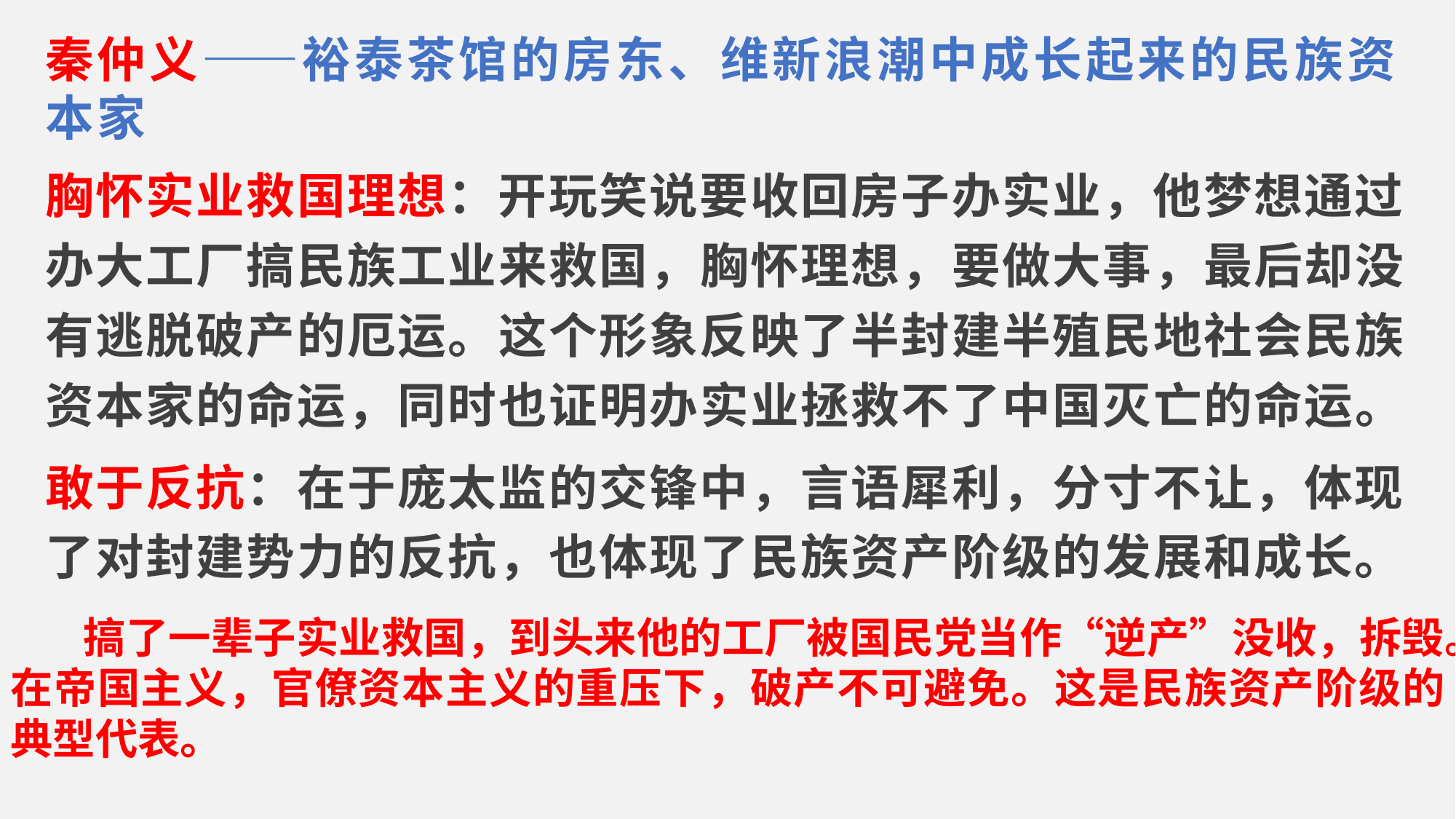

秦仲义——裕泰茶馆的房东、维新浪潮中成长起来的民族资本家
胸怀实业救国理想：开玩笑说要收回房子办实业，他梦想通过办大工厂搞民族工业来救国，胸怀理想，要做大事，最后却没有逃脱破产的厄运。这个形象反映了半封建半殖民地社会民族资本家的命运，同时也证明办实业拯救不了中国灭亡的命运。
敢于反抗：在于庞太监的交锋中，言语犀利，分寸不让，体现了对封建势力的反抗，也体现了民族资产阶级的发展和成长。

搞了一辈子实业救国，到头来他的工厂被国民党当作“逆产”没收，拆毁。在帝国主义，官僚资本主义的重压下，破产不可避免。这是民族资产阶级的典型代表。